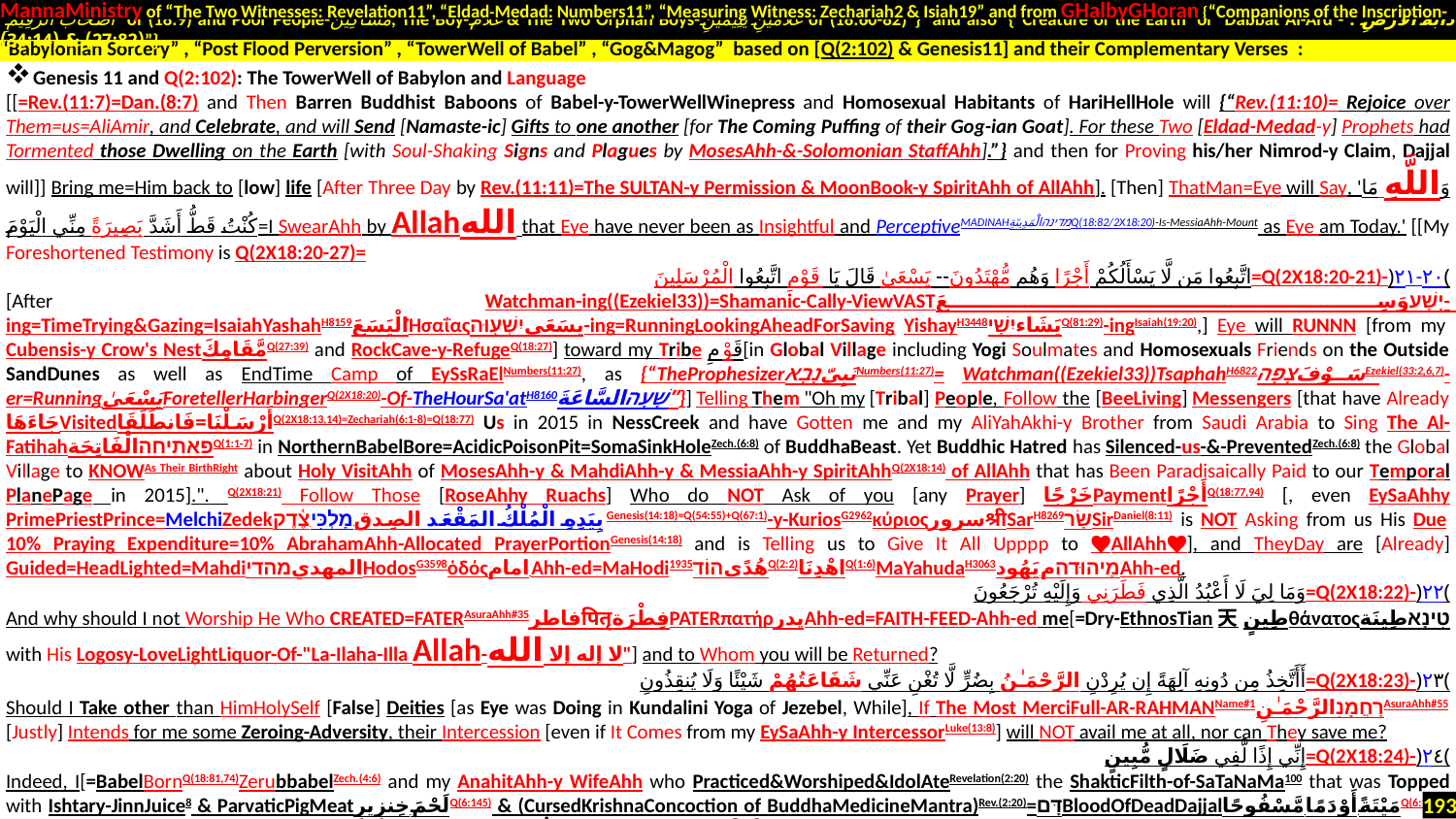

MannaMinistry of “The Two Witnesses: Revelation11”, “Eldad-Medad: Numbers11”, “Measuring Witness: Zechariah2 & Isiah19” and from GHalbyGHoran {“Companions of the Inscription-
 أَصْحَابَ الرَّقِيمِ  of (18:9) and Poor People-مَسَاكِينَ, The Boy-غُلَامُ & The Two Orphan Boys-غُلَامَيْنِ يَتِيمَيْنِ of (18:60-82)”}  and also  {“Creature of the Earth  or  Dabbat Al-Ard - دَابَّةُ الْأَرْضِ : (27:82) & (34:14)”}
.
Genesis 11 and Q(2:102): The TowerWell of Babylon and Language
[[=Rev.(11:7)=Dan.(8:7) and Then Barren Buddhist Baboons of Babel-y-TowerWellWinepress and Homosexual Habitants of HariHellHole will {“Rev.(11:10)= Rejoice over Them=us=AliAmir, and Celebrate, and will Send [Namaste-ic] Gifts to one another [for The Coming Puffing of their Gog-ian Goat]. For these Two [Eldad-Medad-y] Prophets had Tormented those Dwelling on the Earth [with Soul-Shaking Signs and Plagues by MosesAhh-&-Solomonian StaffAhh].”} and then for Proving his/her Nimrod-y Claim, Dajjal will]] Bring me=Him back to [low] life [After Three Day by Rev.(11:11)=The SULTAN-y Permission & MoonBook-y SpiritAhh of AllAhh]. [Then] ThatMan=Eye will Say, 'وَاللَّهِ مَا كُنْتُ قَطُّ أَشَدَّ بَصِيرَةً مِنِّي الْيَوْمَ=I SwearAhh by Allahالله that Eye have never been as Insightful and PerceptiveMADINAHالْمَدِينَةِמדינהQ(18:82/2X18:20)-Is-MessiaAhh-Mount as Eye am Today.' [[My Foreshortened Testimony is Q(2X18:20-27)=
اتَّبِعُوا مَن لَّا يَسْأَلُكُمْ أَجْرًا وَهُم مُّهْتَدُونَ-- يَسْعَىٰ قَالَ يَا قَوْمِ اتَّبِعُوا الْمُرْسَلِينَ=Q(2X18:20-21)-﴿٢۱-٢٠﴾
[After Watchman-ing((Ezekiel33))=Shamanic-Cally-ViewVASTיָשַׁעوَسِعَ-ing=TimeTrying&Gazing=IsaiahYashahH8159الْيَسَعَἨσαΐαςيسَعَىיִשְׁע֖וּה-ing=RunningLookingAheadForSaving YishayH3448يَشَاءיִשַׁיQ(81:29)-ingIsaiah(19:20),] Eye will RUNNN [from my Cubensis-y Crow's NestمَّقَامِكَQ(27:39) and RockCave-y-RefugeQ(18:27)] toward my Tribe قَوْمِ[in Global Village including Yogi Soulmates and Homosexuals Friends on the Outside SandDunes as well as EndTime Camp of EySsRaElNumbers(11:27), as {“TheProphesizerنَبِيّנָבָאNumbers(11:27)= Watchman((Ezekiel33))TsaphahH6822سَوْفَצָפָהEzekiel(33:2,6,7)-er=RunningيَسْعَىٰForetellerHarbingerQ(2X18:20)-Of-TheHourSa'atH8160שָׁעָהالسَّاعَةَ”}] Telling Them "Oh my [Tribal] People, Follow the [BeeLiving] Messengers [that have Already جَاءَهَاVisitedأَرْسَلْنَا=فَانطَلَقَاQ(2X18:13,14)=Zechariah(6:1-8)=Q(18:77) Us in 2015 in NessCreek and have Gotten me and my AliYahAkhi-y Brother from Saudi Arabia to Sing The Al-FatihahפאתיחהالْفَاتِحَةQ(1:1-7) in NorthernBabelBore=AcidicPoisonPit=SomaSinkHoleZech.(6:8) of BuddhaBeast. Yet Buddhic Hatred has Silenced-us-&-PreventedZech.(6:8) the Global Village to KNOWAs Their BirthRight about Holy VisitAhh of MosesAhh-y & MahdiAhh-y & MessiaAhh-y SpiritAhhQ(2X18:14) of AllAhh that has Been Paradisaically Paid to our Temporal PlanePage in 2015].". Q(2X18:21) Follow Those [RoseAhhy Ruachs] Who do NOT Ask of you [any Prayer] خَرْجًاPaymentأَجْرًاQ(18:77,94) [, even EySaAhhy PrimePriestPrince=MelchiZedekبِيَدِهِ الْمُلْكُ المَقْعَد الصِدق.מַלְכִּי־צֶ֫דֶקGenesis(14:18)=Q(54:55)+Q(67:1)-y-KuriosG2962κύριοςسرورश्रीSarH8269שַׂרSirDaniel(8:11) is NOT Asking from us His Due 10% Praying Expenditure=10% AbrahamAhh-Allocated PrayerPortionGenesis(14:18) and is Telling us to Give It All Upppp to ♥AllAhh♥], and TheyDay are [Already] Guided=HeadLighted=MahdiالمهديמהדיHodosG3598ὁδόςامام Ahh-ed=MaHodi1935هُدًىהוֹדQ(2:2)اهْدِنَاQ(1:6)MaYahudaH3063מַיהוּדהم يَهُودAhh-ed.
وَمَا لِيَ لَا أَعْبُدُ الَّذِي فَطَرَنِي وَإِلَيْهِ تُرْجَعُونَ=Q(2X18:22)-﴿٢٢﴾
And why should I not Worship He Who CREATED=FATERAsuraAhh#35فاطرपितृفِطْرَةPATERπατήρپدرAhh-ed=FAITH-FEED-Ahh-ed me[=Dry-EthnosTian天طِينٍθάνατοςטִינָאطِينَة with His Logosy-LoveLightLiquor-Of-"La-Ilaha-Illa Allah-لا إله إلا الله"] and to Whom you will be Returned?
أَأَتَّخِذُ مِن دُونِهِ آلِهَةً إِن يُرِدْنِ الرَّحْمَـٰنُ بِضُرٍّ لَّا تُغْنِ عَنِّي شَفَاعَتُهُمْ شَيْئًا وَلَا يُنقِذُونِ=Q(2X18:23)-﴿٢٣﴾
Should I Take other than HimHolySelf [False] Deities [as Eye was Doing in Kundalini Yoga of Jezebel, While], If The Most MerciFull-AR-RAHMANName#1רַחֲמָנִالرَّحْمَـٰنِAsuraAhh#55 [Justly] Intends for me some Zeroing-Adversity, their Intercession [even if It Comes from my EySaAhh-y IntercessorLuke(13:8)] will NOT avail me at all, nor can They save me?
إِنِّي إِذًا لَّفِي ضَلَالٍ مُّبِينٍ=Q(2X18:24)-﴿٢٤﴾
Indeed, I[=BabelBornQ(18:81,74)ZerubbabelZech.(4:6) and my AnahitAhh-y WifeAhh who Practiced&Worshiped&IdolAteRevelation(2:20) the ShakticFilth-of-SaTaNaMa100 that was Topped with Ishtary-JinnJuice8 & ParvaticPigMeatلَحْمَ خِنزِيرٍQ(6:145) & (CursedKrishnaConcoction of BuddhaMedicineMantra)Rev.(2:20)=דָּםBloodOfDeadDajjalمَيْتَةً أَوْ دَمًا مَّسْفُوحًاQ(6:145)] was[/were with AnahitAhh back] then in ManifestError:BinahבִּיןمُّبِينٍBlindness[=Kirtanकीर्तनCrap of VedicVampires, ZionistZombies & PalestineOccupying-Pigs of AnimalFarm].
“Babylonian Sorcery” , “Post Flood Perversion” , “TowerWell of Babel” , “Gog&Magog”  based on [Q(2:102) & Genesis11] and their Complementary Verses  :
193